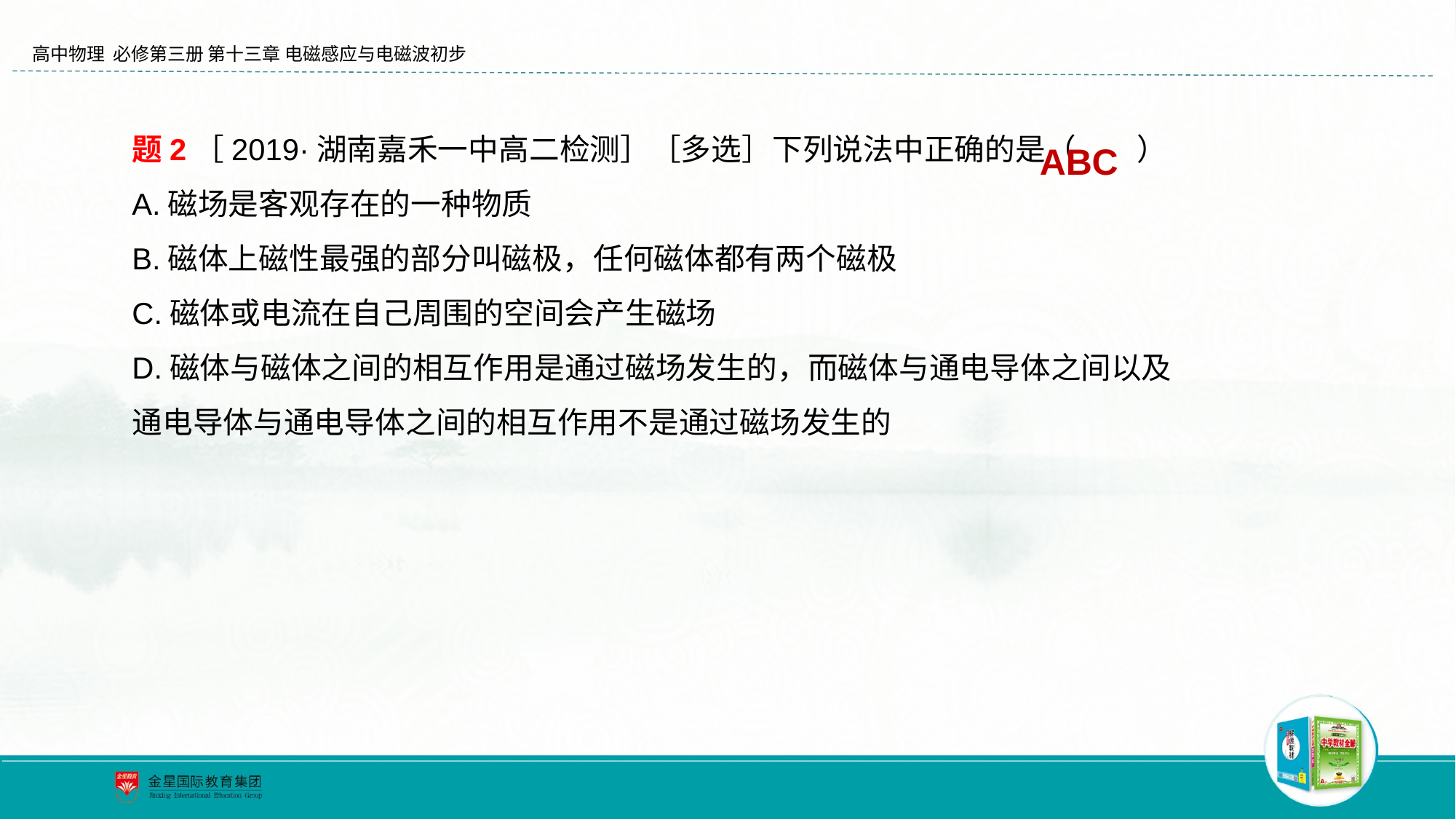

题2［2019·湖南嘉禾一中高二检测］［多选］下列说法中正确的是（　　）
A.磁场是客观存在的一种物质
B.磁体上磁性最强的部分叫磁极，任何磁体都有两个磁极
C.磁体或电流在自己周围的空间会产生磁场
D.磁体与磁体之间的相互作用是通过磁场发生的，而磁体与通电导体之间以及通电导体与通电导体之间的相互作用不是通过磁场发生的
ABC